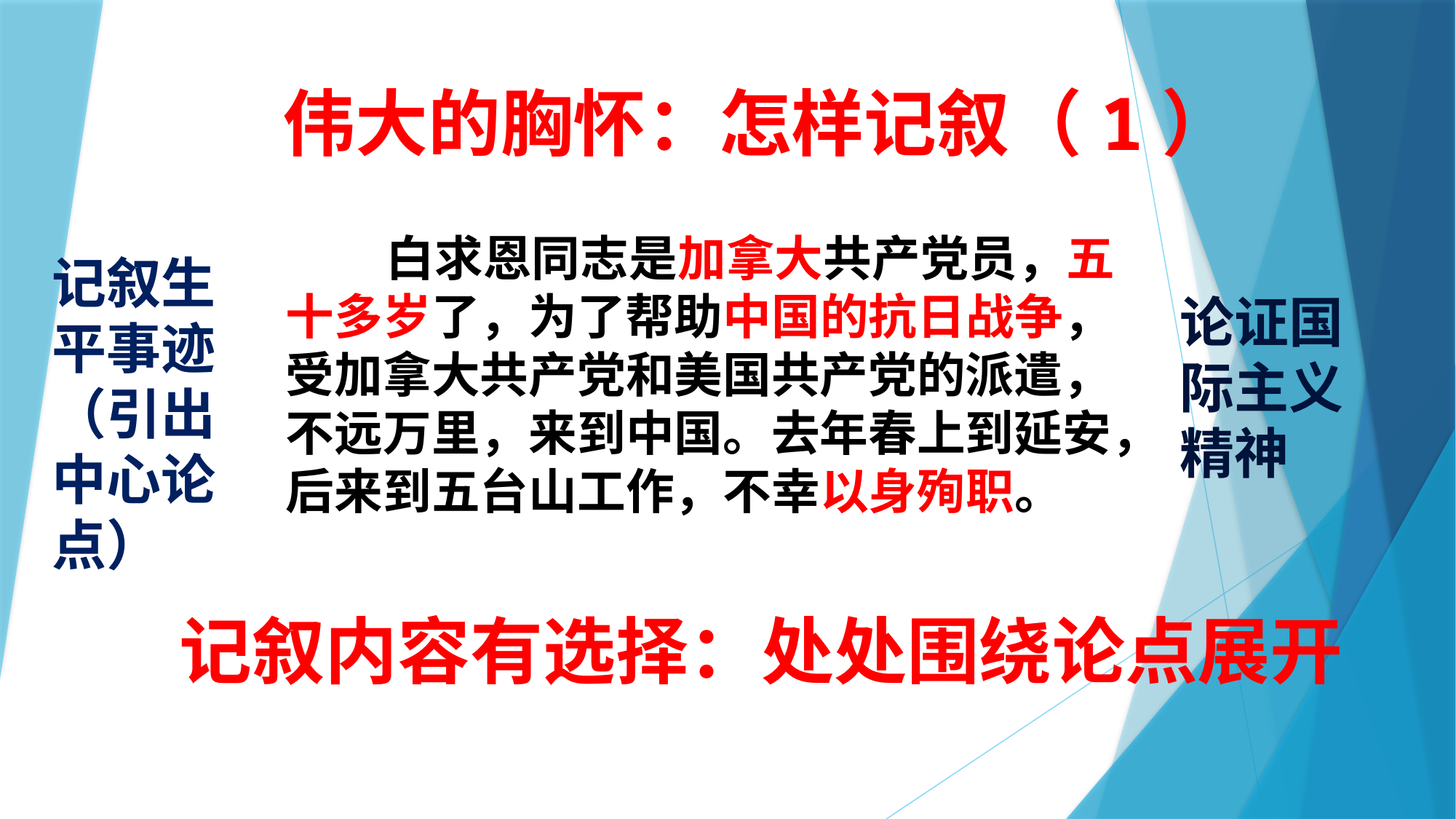

伟大的胸怀：怎样记叙（1）
        白求恩同志是加拿大共产党员，五十多岁了，为了帮助中国的抗日战争，受加拿大共产党和美国共产党的派遣，不远万里，来到中国。去年春上到延安，后来到五台山工作，不幸以身殉职。
记叙生平事迹
（引出中心论点）
论证国际主义精神
#

记叙内容有选择：处处围绕论点展开